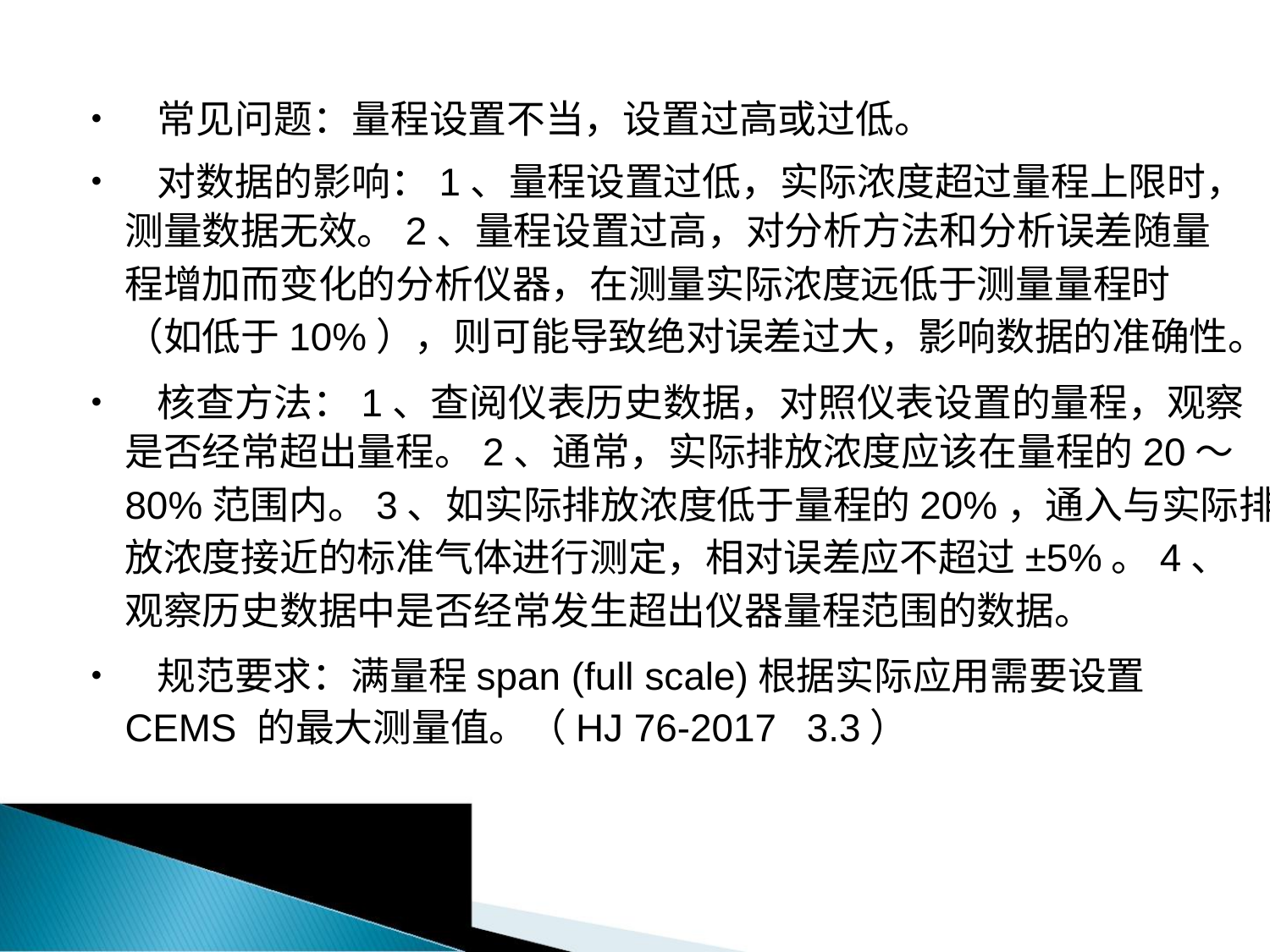

• 常见问题：量程设置不当，设置过高或过低。
• 对数据的影响：1、量程设置过低，实际浓度超过量程上限时，
测量数据无效。2、量程设置过高，对分析方法和分析误差随量
程增加而变化的分析仪器，在测量实际浓度远低于测量量程时
（如低于10%），则可能导致绝对误差过大，影响数据的准确性。
• 核查方法：1、查阅仪表历史数据，对照仪表设置的量程，观察
是否经常超出量程。2、通常，实际排放浓度应该在量程的20～
80%范围内。3、如实际排放浓度低于量程的20%，通入与实际排
放浓度接近的标准气体进行测定，相对误差应不超过±5%。4、
观察历史数据中是否经常发生超出仪器量程范围的数据。
• 规范要求：满量程span (full scale)根据实际应用需要设置
CEMS 的最大测量值。（HJ 76-2017 3.3）